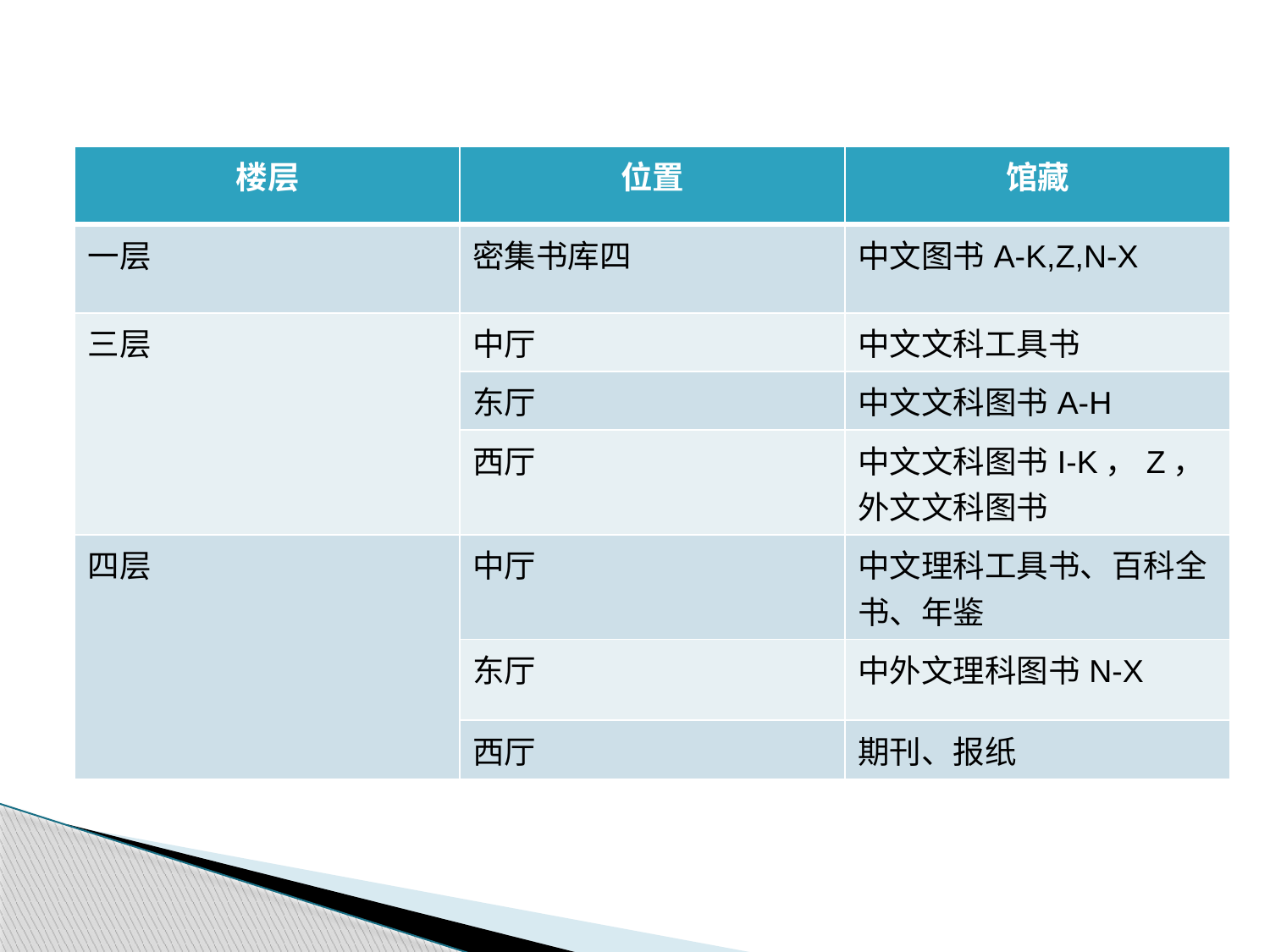

| 楼层 | 位置 | 馆藏 |
| --- | --- | --- |
| 一层 | 密集书库四 | 中文图书A-K,Z,N-X |
| 三层 | 中厅 | 中文文科工具书 |
|  | 东厅 | 中文文科图书A-H |
|  | 西厅 | 中文文科图书I-K，Z，外文文科图书 |
| 四层 | 中厅 | 中文理科工具书、百科全书、年鉴 |
|  | 东厅 | 中外文理科图书N-X |
|  | 西厅 | 期刊、报纸 |